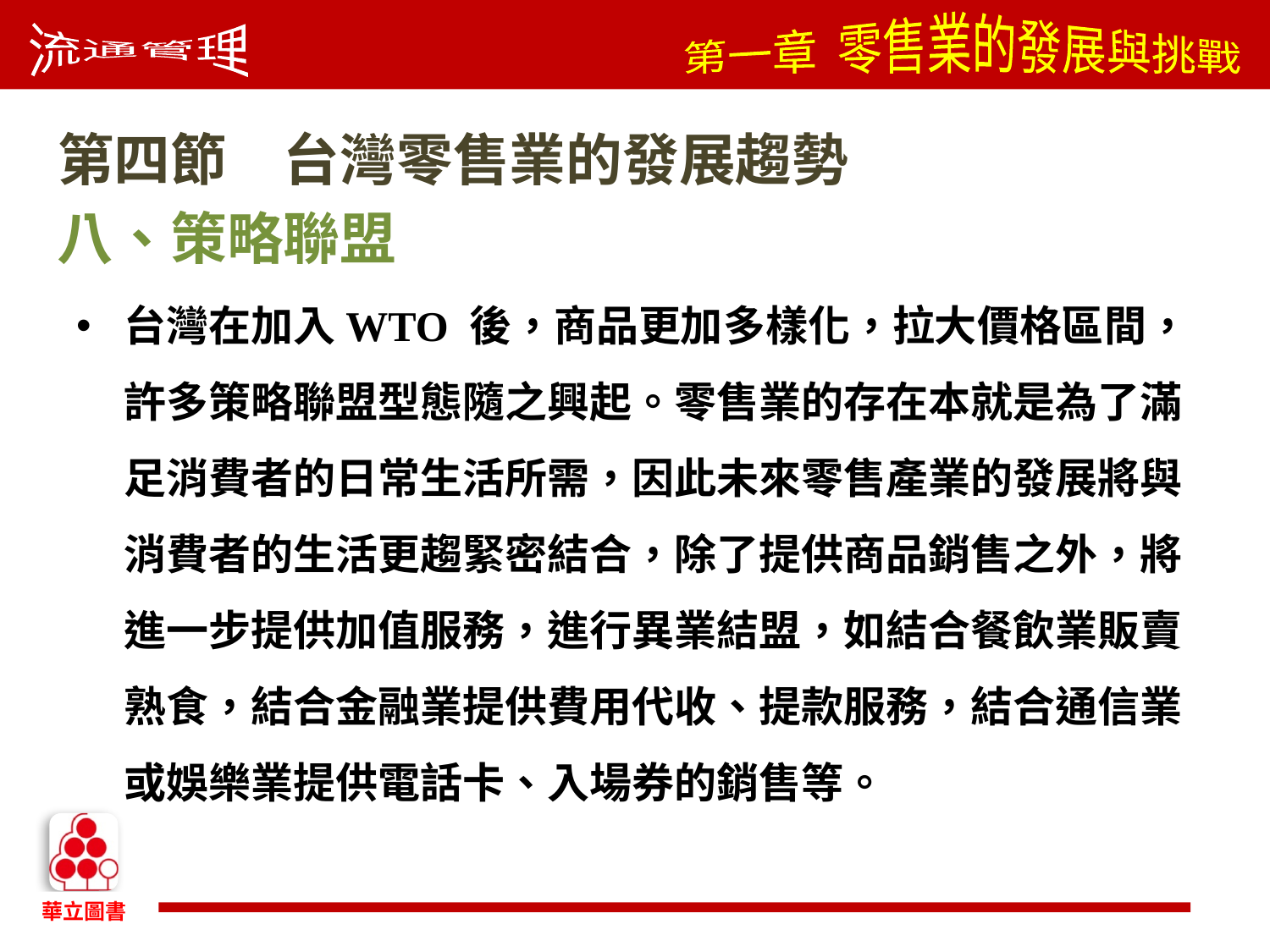

第四節　台灣零售業的發展趨勢
八、策略聯盟
台灣在加入WTO 後，商品更加多樣化，拉大價格區間，許多策略聯盟型態隨之興起。零售業的存在本就是為了滿足消費者的日常生活所需，因此未來零售產業的發展將與消費者的生活更趨緊密結合，除了提供商品銷售之外，將進一步提供加值服務，進行異業結盟，如結合餐飲業販賣熟食，結合金融業提供費用代收、提款服務，結合通信業或娛樂業提供電話卡、入場券的銷售等。